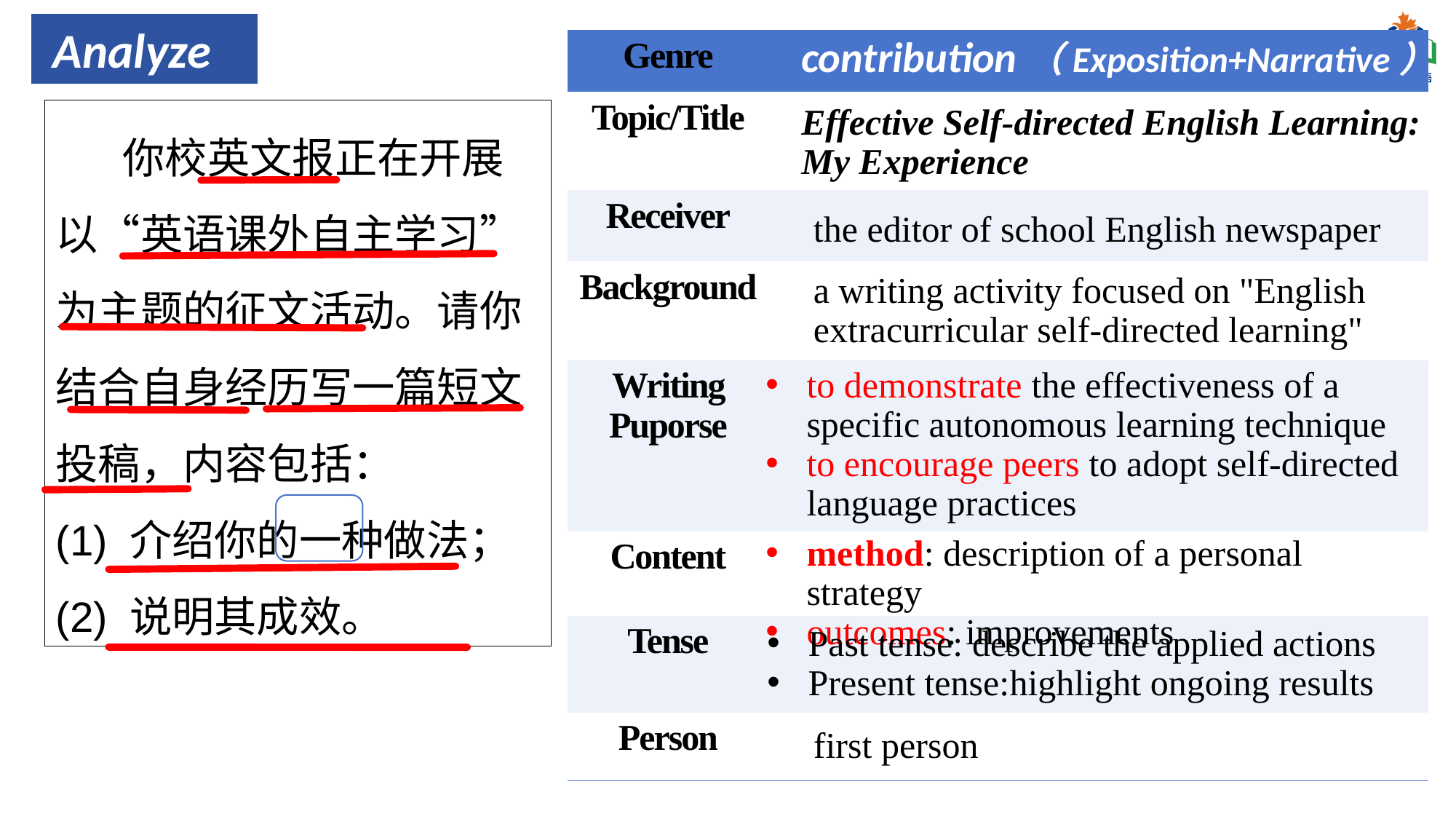

Analyze
contribution（Exposition+Narrative）
| Genre |  |
| --- | --- |
| Topic/Title |  |
| Receiver |  |
| Background |  |
| Writing Puporse |  |
| Content |  |
| Tense |  |
| Person |  |
Effective Self-directed English Learning: My Experience
      你校英文报正在开展以“英语课外自主学习”为主题的征文活动。请你结合自身经历写一篇短文投稿，内容包括：
(1) 介绍你的一种做法；
(2) 说明其成效。
the editor of school English newspaper
a writing activity focused on "English extracurricular self-directed learning"
to demonstrate the effectiveness of a specific autonomous learning technique
to encourage peers to adopt self-directed language practices

‌method:‌ description of a personal strategy
outcomes:‌ improvements
Past tense:‌ describe the applied actions ‌
Present tense:‌highlight ongoing results
first person